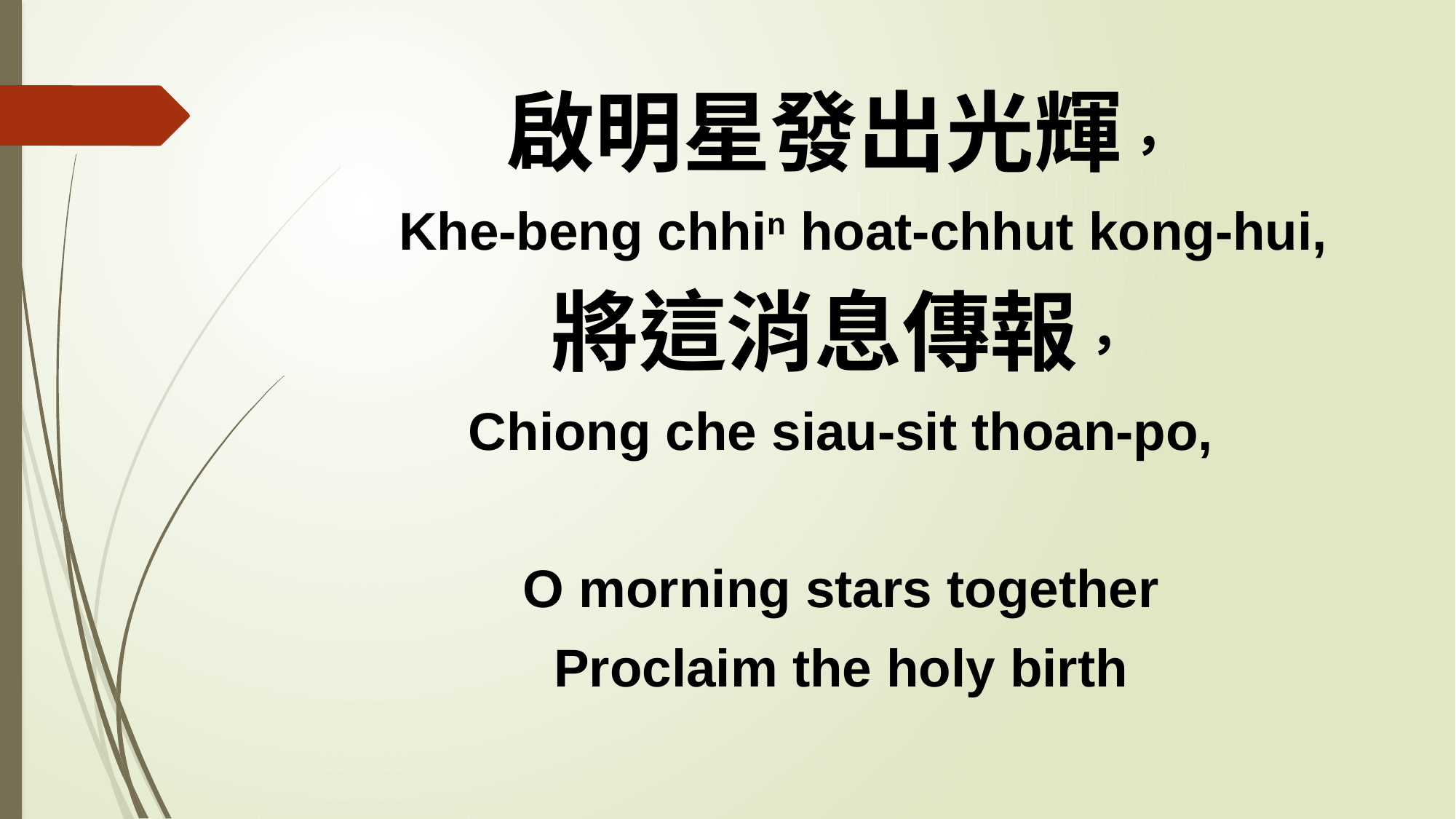

啟明星發出光輝，
   Khe-beng chhin hoat-chhut kong-hui,
將這消息傳報，
Chiong che siau-sit thoan-po,

O morning stars together
Proclaim the holy birth